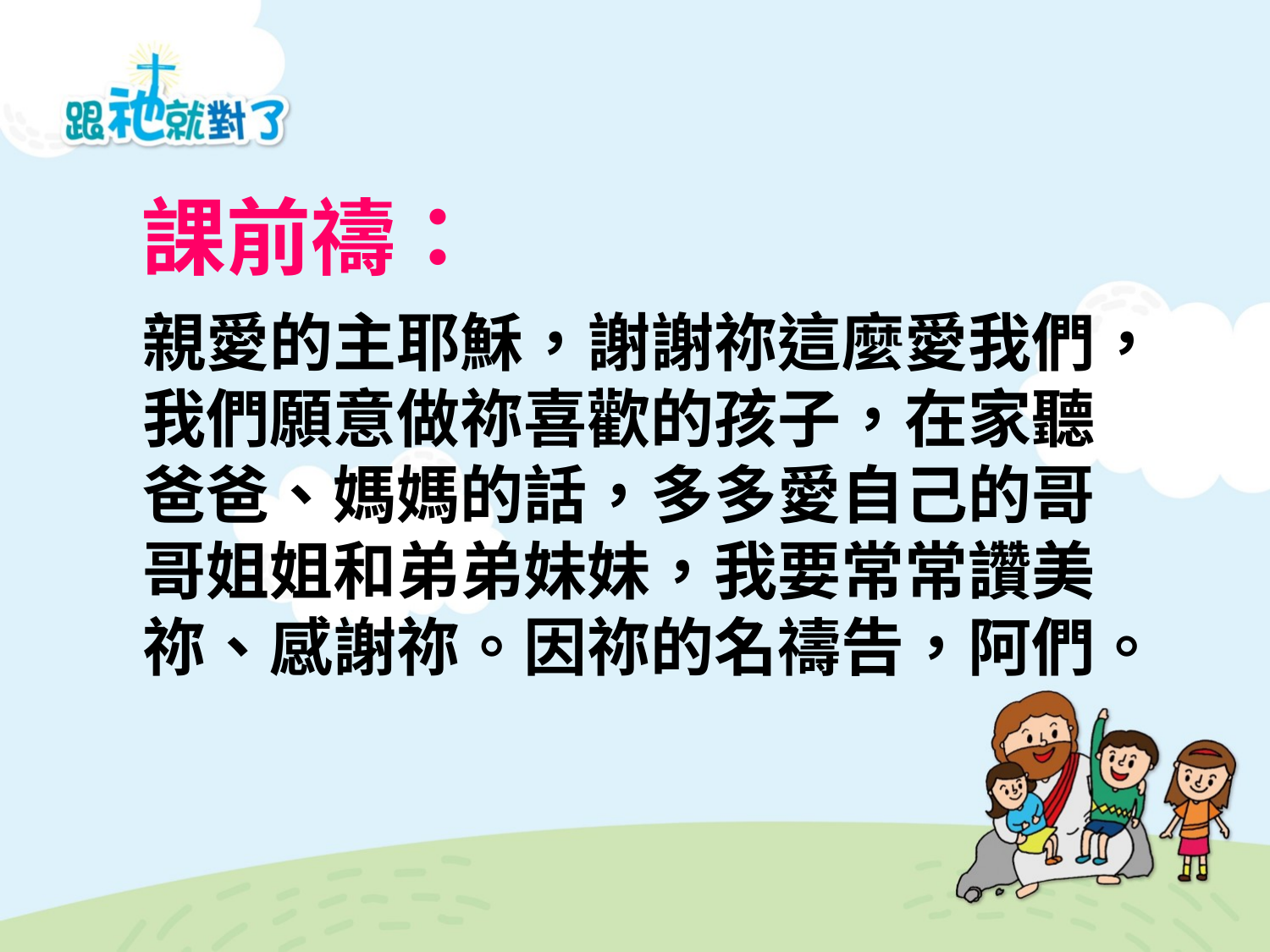

課前禱：
親愛的主耶穌，謝謝祢這麼愛我們，我們願意做祢喜歡的孩子，在家聽爸爸、媽媽的話，多多愛自己的哥哥姐姐和弟弟妹妹，我要常常讚美祢、感謝祢。因祢的名禱告，阿們。